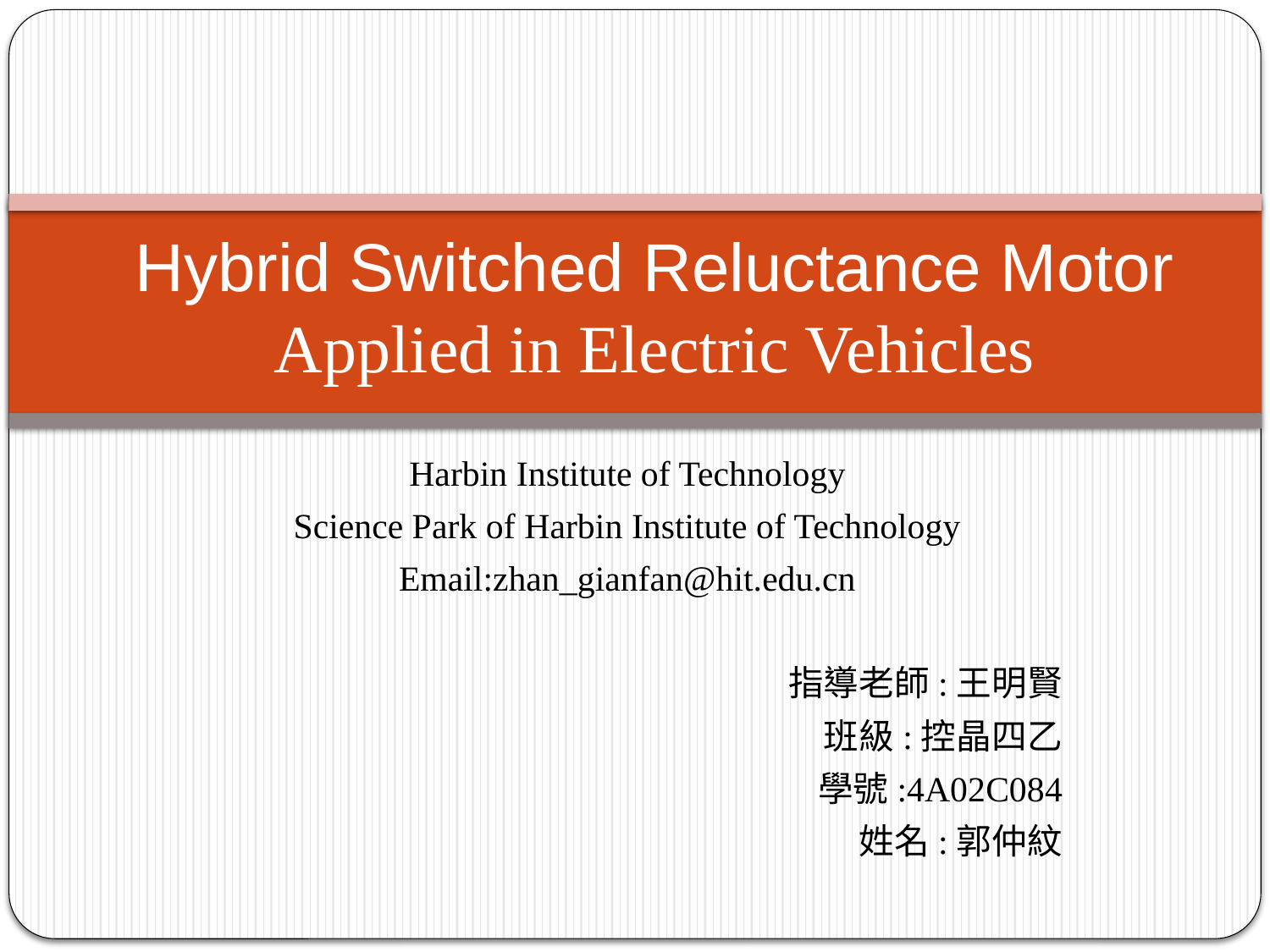

# Hybrid Switched Reluctance Motor Applied in Electric Vehicles
Harbin Institute of Technology
Science Park of Harbin Institute of Technology
Email:zhan_gianfan@hit.edu.cn

指導老師:王明賢
班級:控晶四乙
學號:4A02C084
 	姓名:郭仲紋